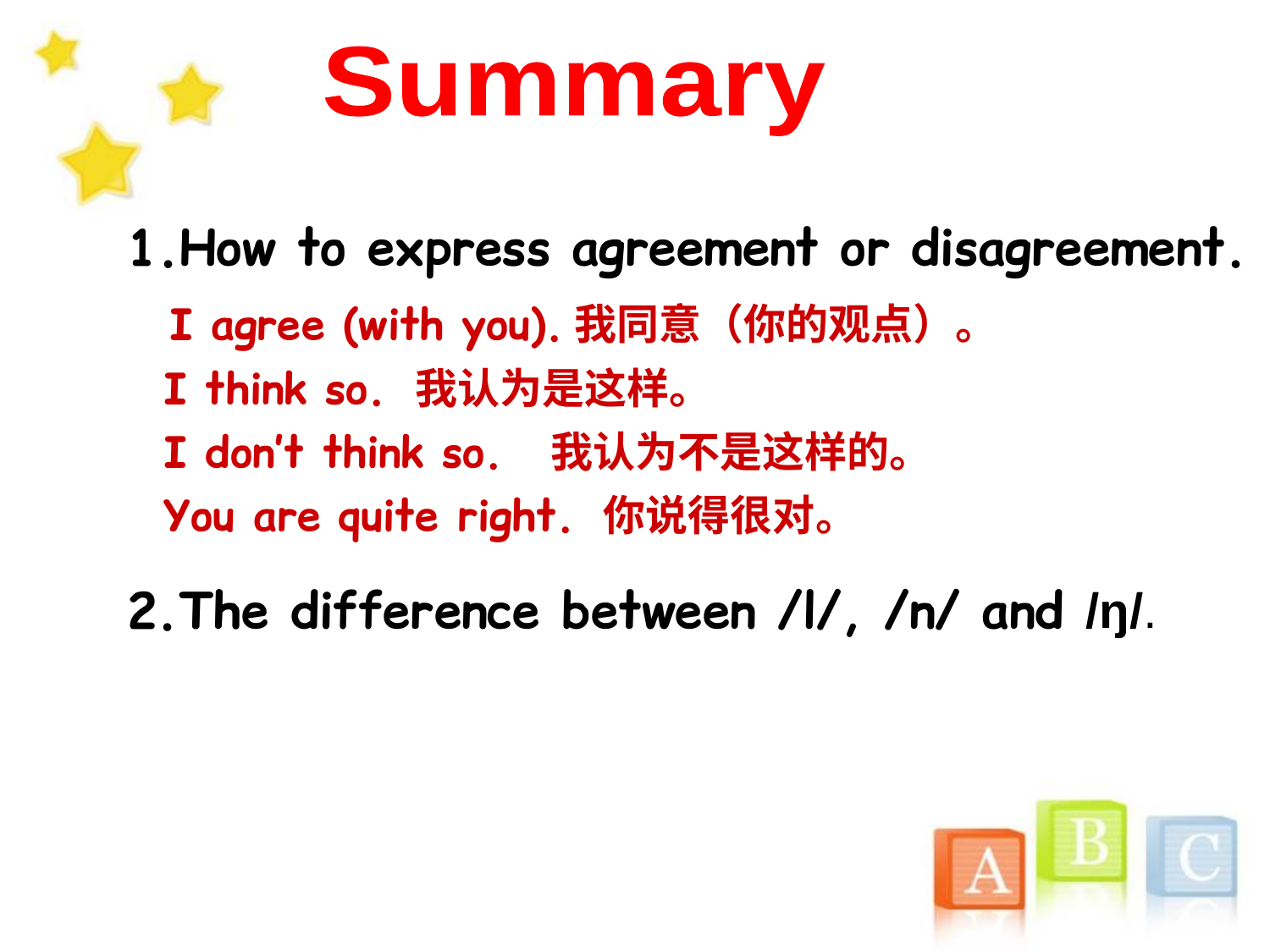

Summary
How to express agreement or disagreement.
  I agree (with you).我同意（你的观点）。
  I think so. 我认为是这样。
  I don’t think so.  我认为不是这样的。
  You are quite right. 你说得很对。
2.The difference between /l/, /n/ and /ŋ/.